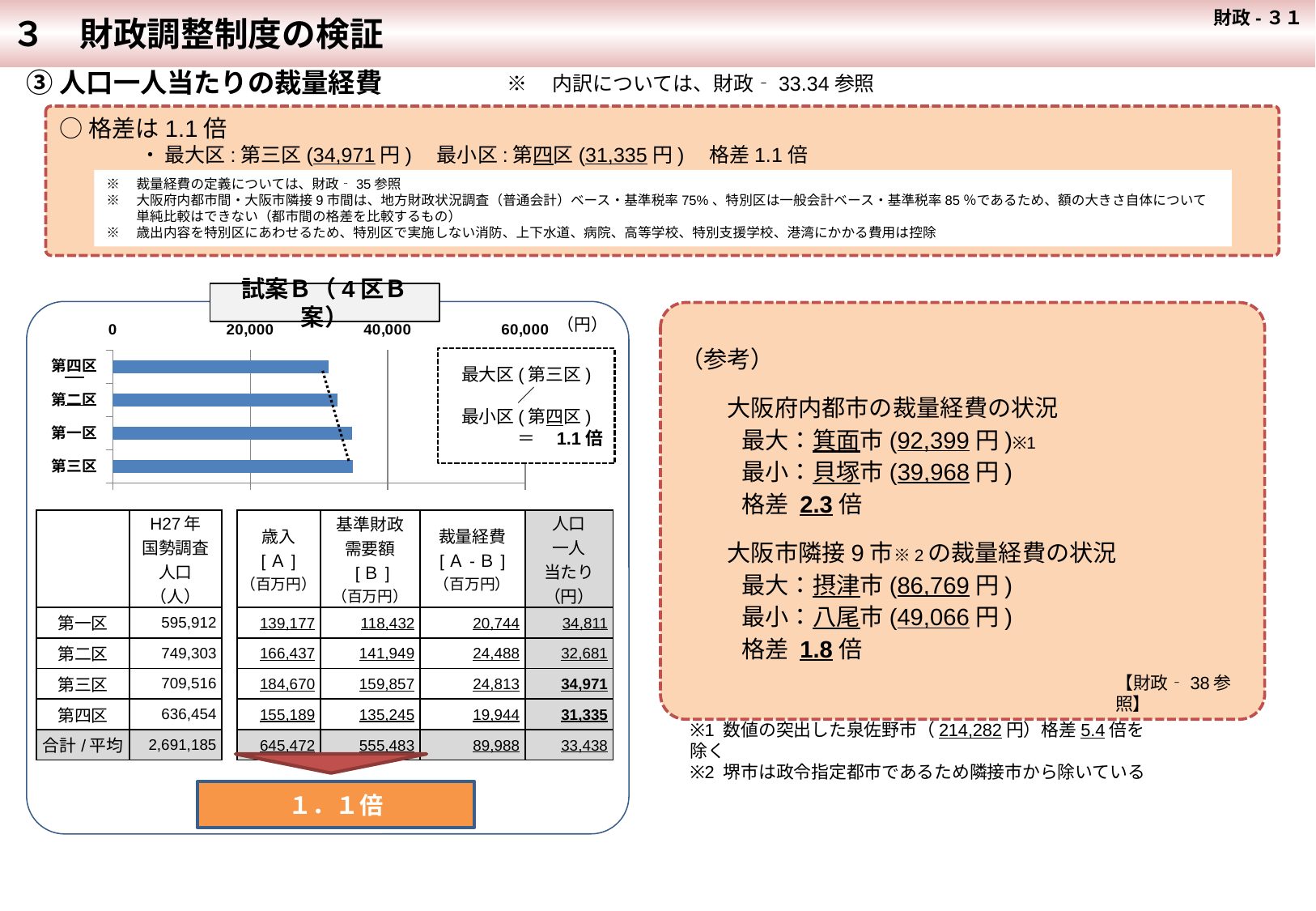

３　財政調整制度の検証
 財政-３１
③人口一人当たりの裁量経費
※　内訳については、財政‐33.34参照
○格差は1.1倍
　　　　・ 最大区:第三区(34,971円)　最小区:第四区(31,335円)　格差1.1倍
※　裁量経費の定義については、財政‐35参照
※　大阪府内都市間・大阪市隣接9市間は、地方財政状況調査（普通会計）ベース・基準税率75%、特別区は一般会計ベース・基準税率85％であるため、額の大きさ自体について
　　 単純比較はできない（都市間の格差を比較するもの）
※　歳出内容を特別区にあわせるため、特別区で実施しない消防、上下水道、病院、高等学校、特別支援学校、港湾にかかる費用は控除
試案Ｂ（4区Ｂ案）

（参考）

　　大阪府内都市の裁量経費の状況
	　最大：箕面市(92,399円)※1
	　最小：貝塚市(39,968円)
	　格差 2.3倍

　　大阪市隣接9市※2の裁量経費の状況
	　最大：摂津市(86,769円)
	　最小：八尾市(49,066円)
	　格差 1.8倍

【財政‐38参照】
※1 数値の突出した泉佐野市（214,282円）格差5.4倍を除く
※2 堺市は政令指定都市であるため隣接市から除いている

（円）

### Chart

| Category |  |
|---|---|
| 第三区  | 34971.0 |
| 第一区  | 34811.0 |
| 第二区  | 32681.0 |
| 第四区  | 31335.0 |
最大区(第三区)
／
最小区(第四区)
＝　1.1倍
|  | H27年 国勢調査 人口 （人） |  | 歳入 [Ａ] （百万円） | 基準財政 需要額 [Ｂ] （百万円） | 裁量経費 [Ａ-Ｂ] （百万円） | 人口 一人 当たり （円） |
| --- | --- | --- | --- | --- | --- | --- |
| 第一区 | 595,912 |  | 139,177 | 118,432 | 20,744 | 34,811 |
| 第二区 | 749,303 |  | 166,437 | 141,949 | 24,488 | 32,681 |
| 第三区 | 709,516 |  | 184,670 | 159,857 | 24,813 | 34,971 |
| 第四区 | 636,454 |  | 155,189 | 135,245 | 19,944 | 31,335 |
| 合計/平均 | 2,691,185 |  | 645,472 | 555,483 | 89,988 | 33,438 |

１．１倍